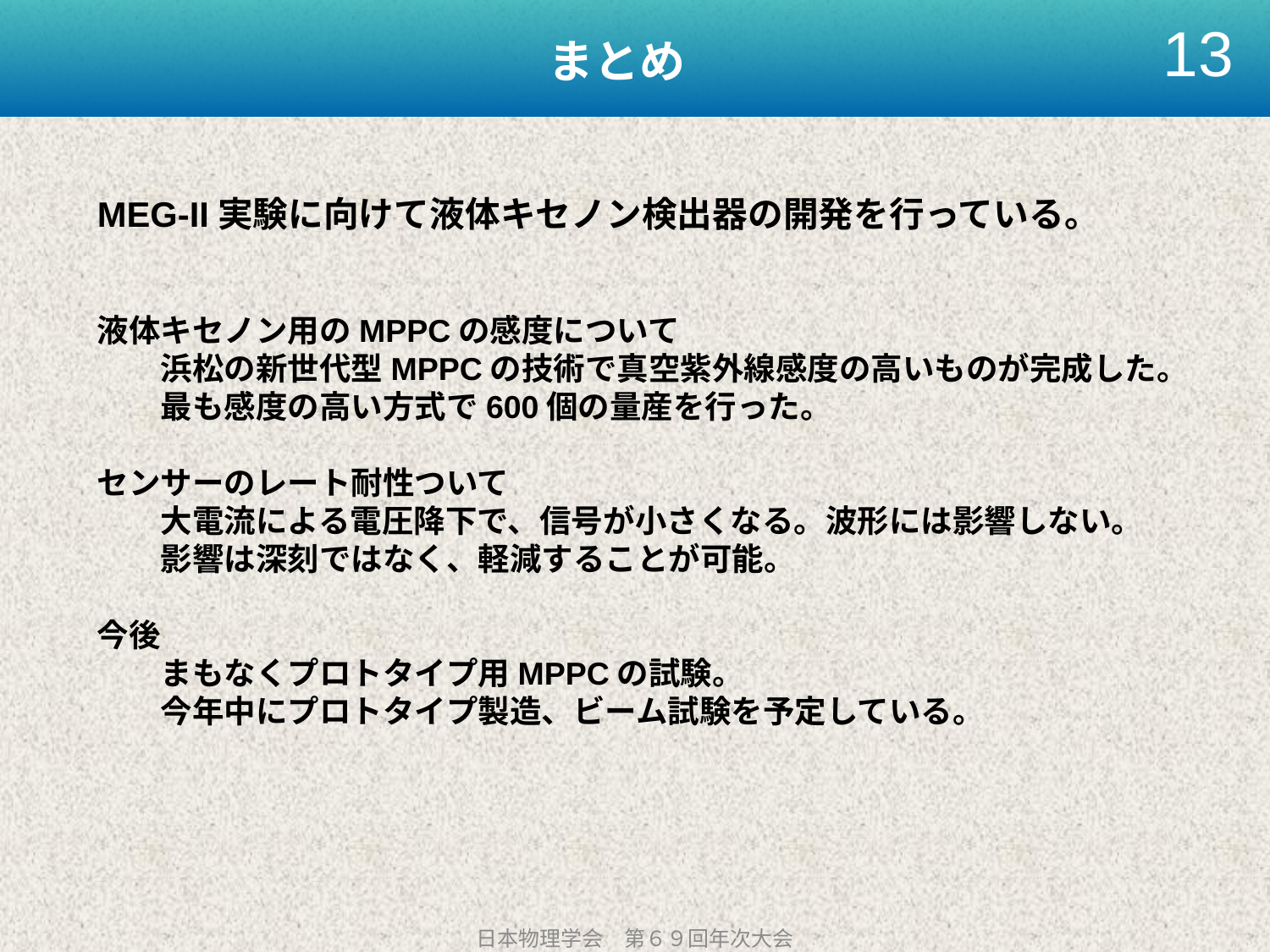

# まとめ
13
MEG-II実験に向けて液体キセノン検出器の開発を行っている。

液体キセノン用のMPPCの感度について
浜松の新世代型MPPCの技術で真空紫外線感度の高いものが完成した。
最も感度の高い方式で600個の量産を行った。

センサーのレート耐性ついて
大電流による電圧降下で、信号が小さくなる。波形には影響しない。
影響は深刻ではなく、軽減することが可能。

今後
まもなくプロトタイプ用MPPCの試験。
今年中にプロトタイプ製造、ビーム試験を予定している。
日本物理学会　第６９回年次大会